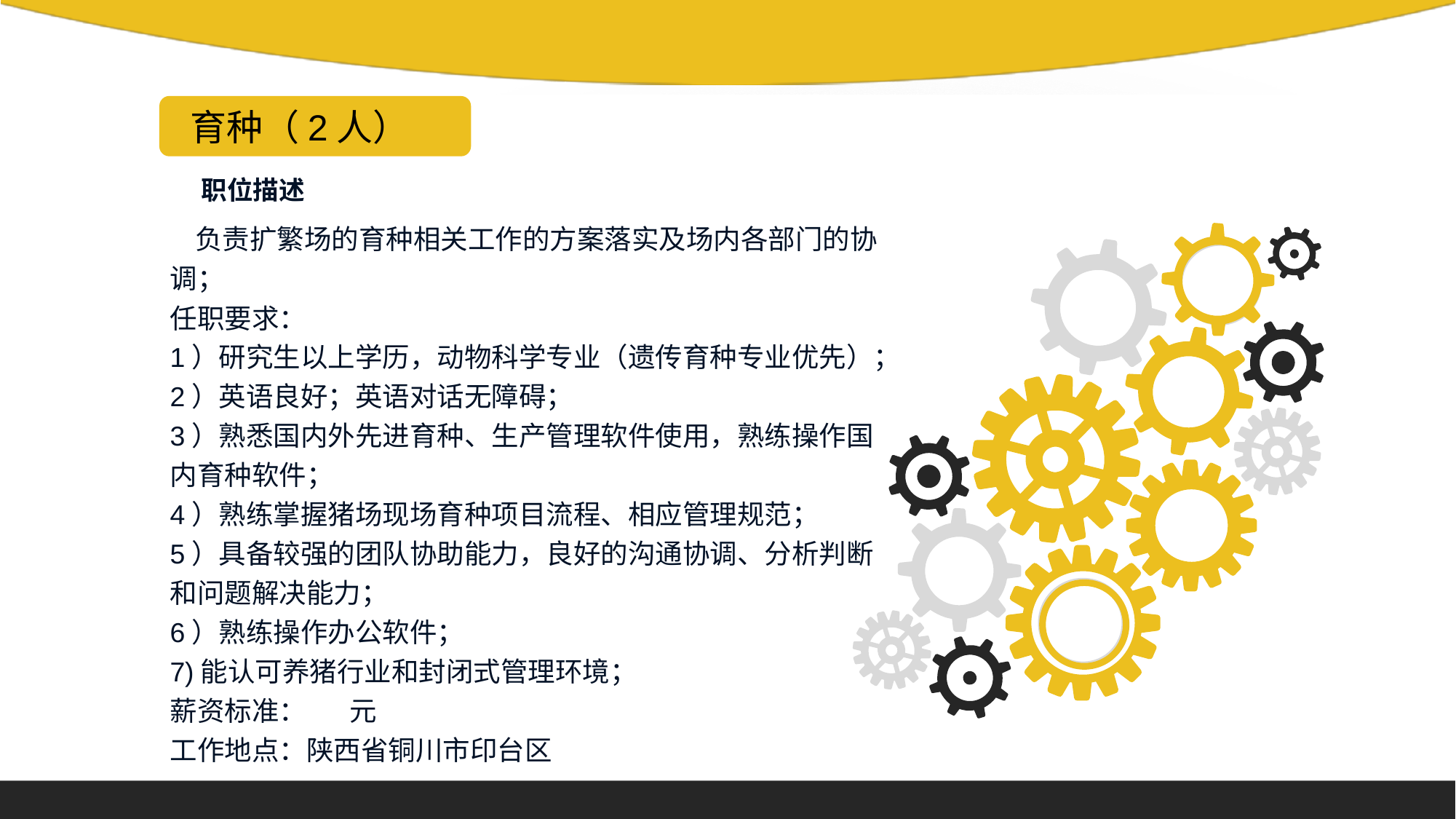

育种（2人）
职位描述
   负责扩繁场的育种相关工作的方案落实及场内各部门的协调；
任职要求：
1）研究生以上学历，动物科学专业（遗传育种专业优先）；
2）英语良好；英语对话无障碍；
3）熟悉国内外先进育种、生产管理软件使用，熟练操作国内育种软件；
4）熟练掌握猪场现场育种项目流程、相应管理规范；
5）具备较强的团队协助能力，良好的沟通协调、分析判断和问题解决能力；
6）熟练操作办公软件；
7)能认可养猪行业和封闭式管理环境；
薪资标准：       元
工作地点：陕西省铜川市印台区